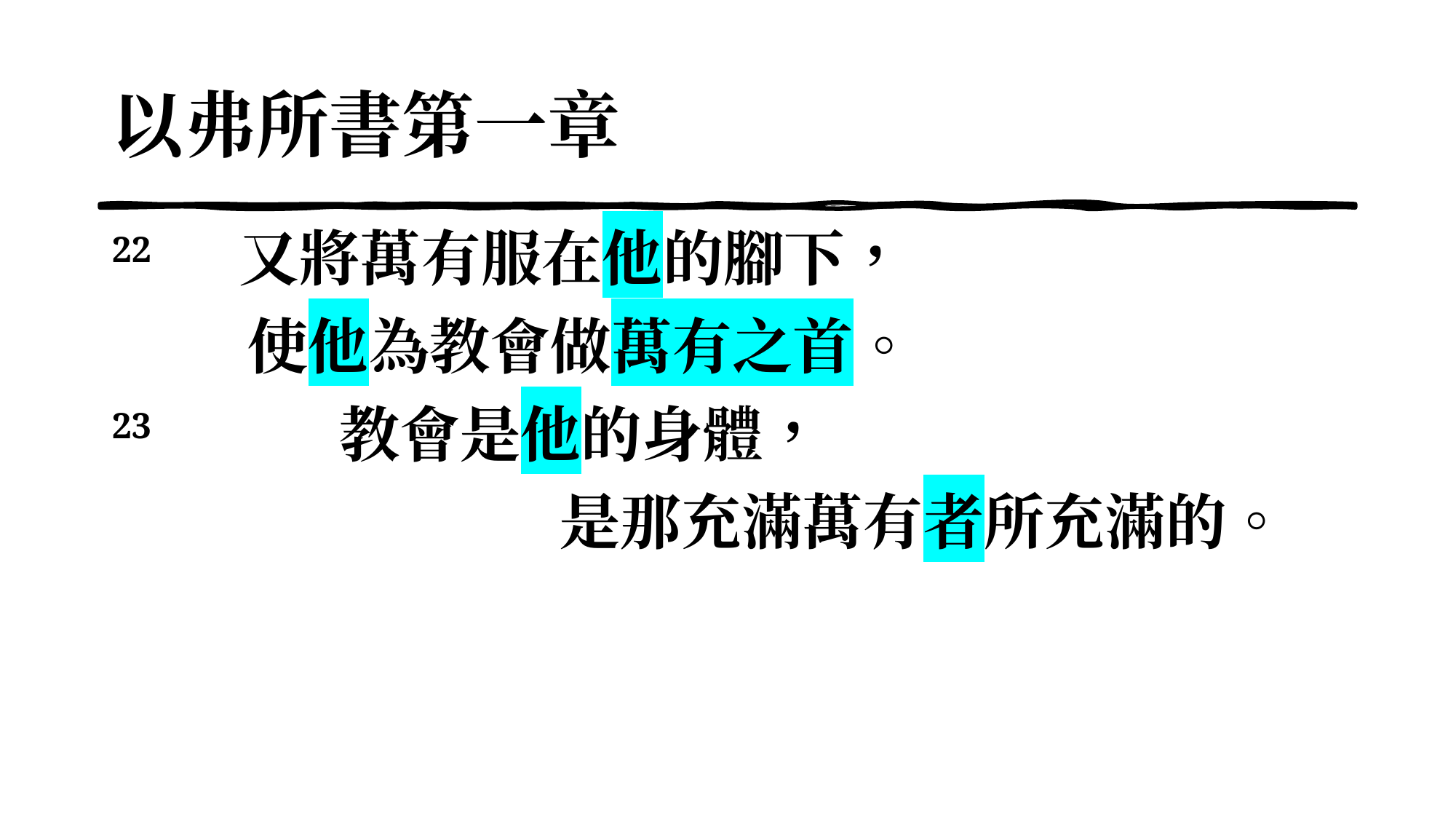

# 以弗所書第一章
22        又將萬有服在他的腳下，
        使他為教會做萬有之首。
23                   教會是他的身體，
			       是那充滿萬有者所充滿的。